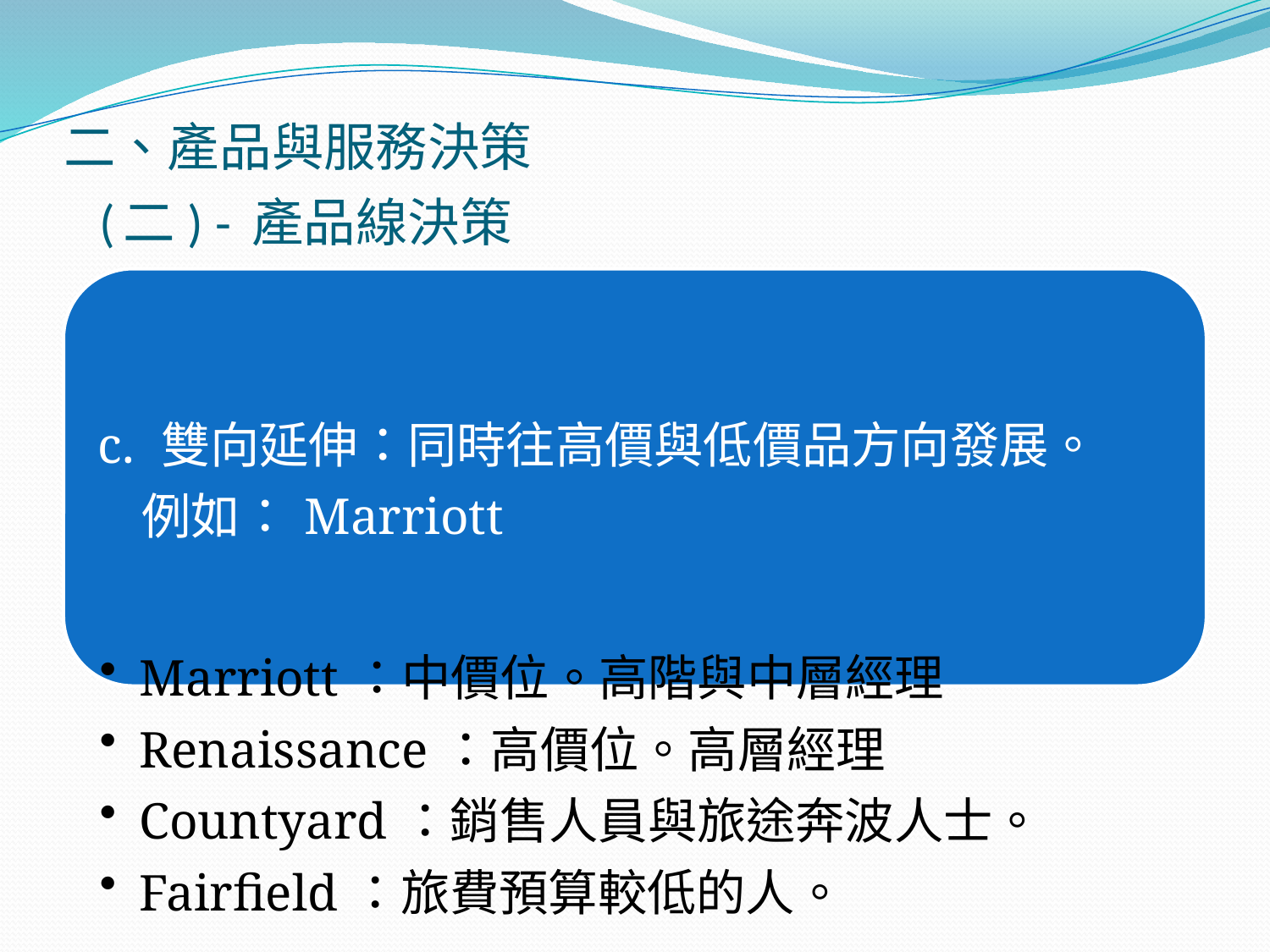

# 二、產品與服務決策 (二) - 產品線決策
c. 雙向延伸：同時往高價與低價品方向發展。
    例如：Marriott
Marriott：中價位。高階與中層經理
Renaissance：高價位。高層經理
Countyard：銷售人員與旅途奔波人士。
Fairfield：旅費預算較低的人。